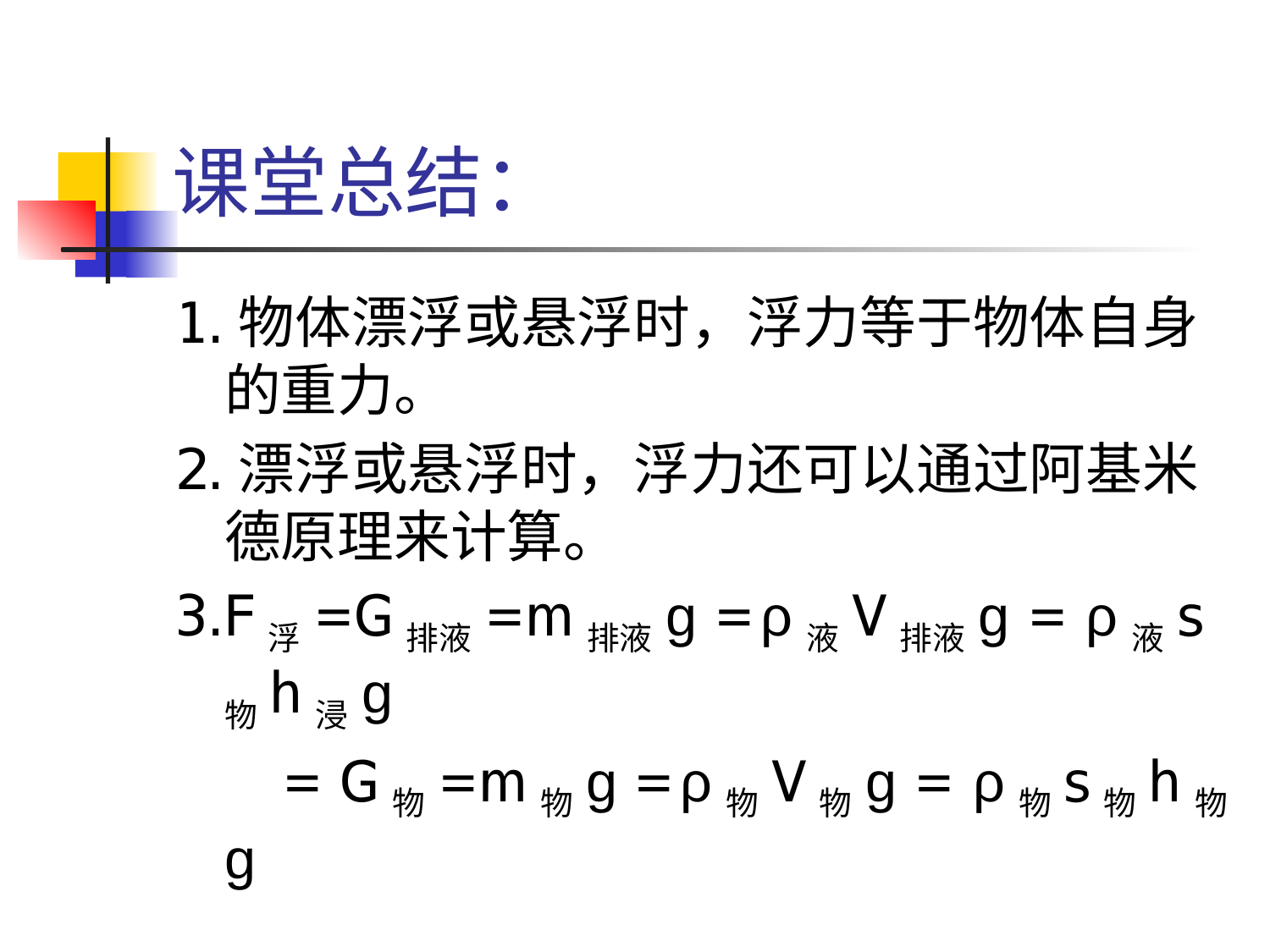

# 课堂总结：
1.物体漂浮或悬浮时，浮力等于物体自身的重力。
2.漂浮或悬浮时，浮力还可以通过阿基米德原理来计算。
3.F浮=G排液=m排液ɡ =ρ液V排液ɡ = ρ液s物h浸ɡ
      = G物=m物ɡ =ρ物V物ɡ = ρ物s物h物ɡ